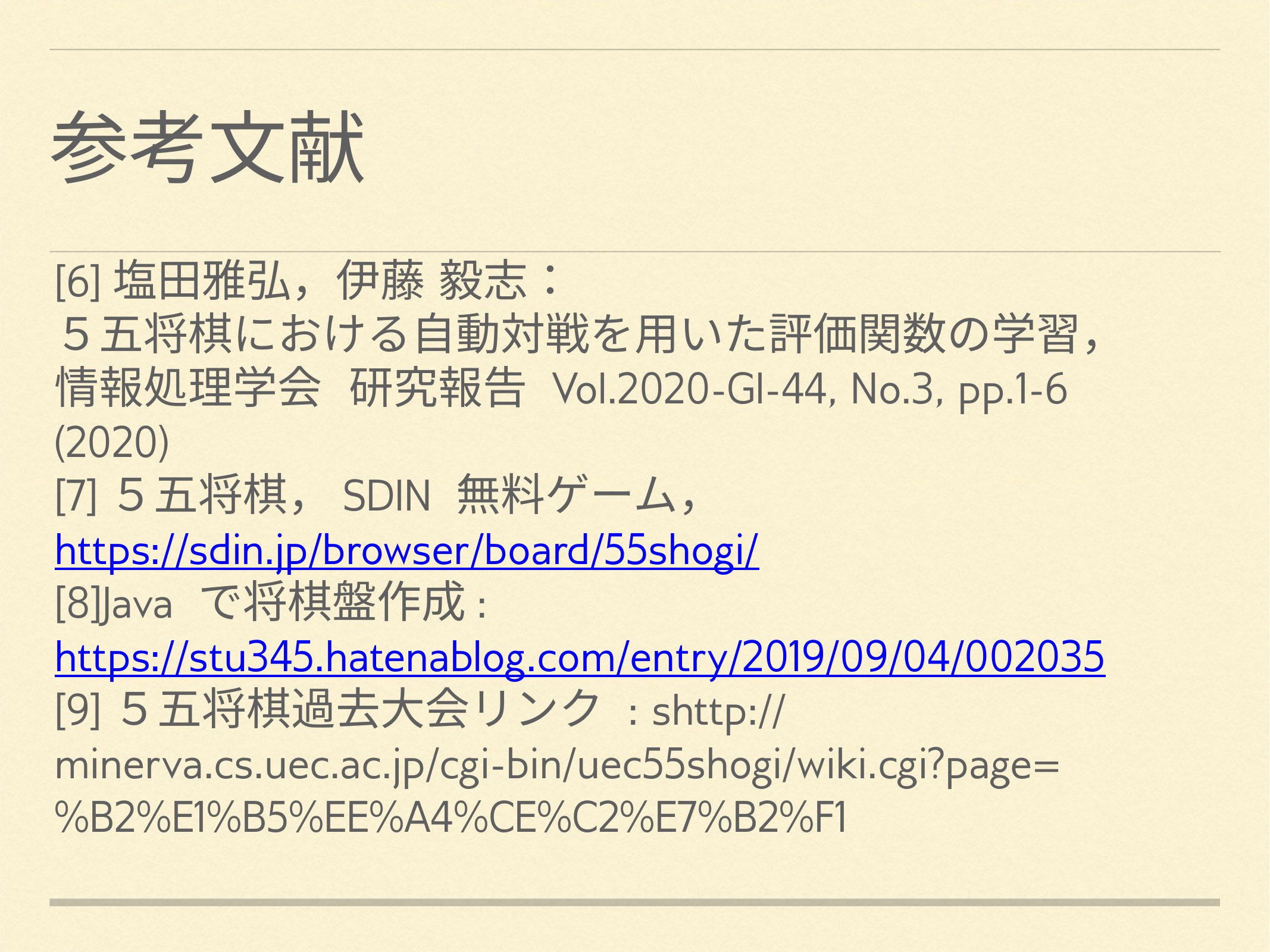

# 参考文献
[6]塩田雅弘，伊藤 毅志：
５五将棋における自動対戦を用いた評価関数の学習，
情報処理学会  研究報告 Vol.2020-GI-44, No.3, pp.1-6 (2020)
[7]５五将棋，SDIN 無料ゲーム，
https://sdin.jp/browser/board/55shogi/
[8]Java で将棋盤作成: https://stu345.hatenablog.com/entry/2019/09/04/002035
[9]５五将棋過去大会リンク : shttp://minerva.cs.uec.ac.jp/cgi-bin/uec55shogi/wiki.cgi?page=%B2%E1%B5%EE%A4%CE%C2%E7%B2%F1